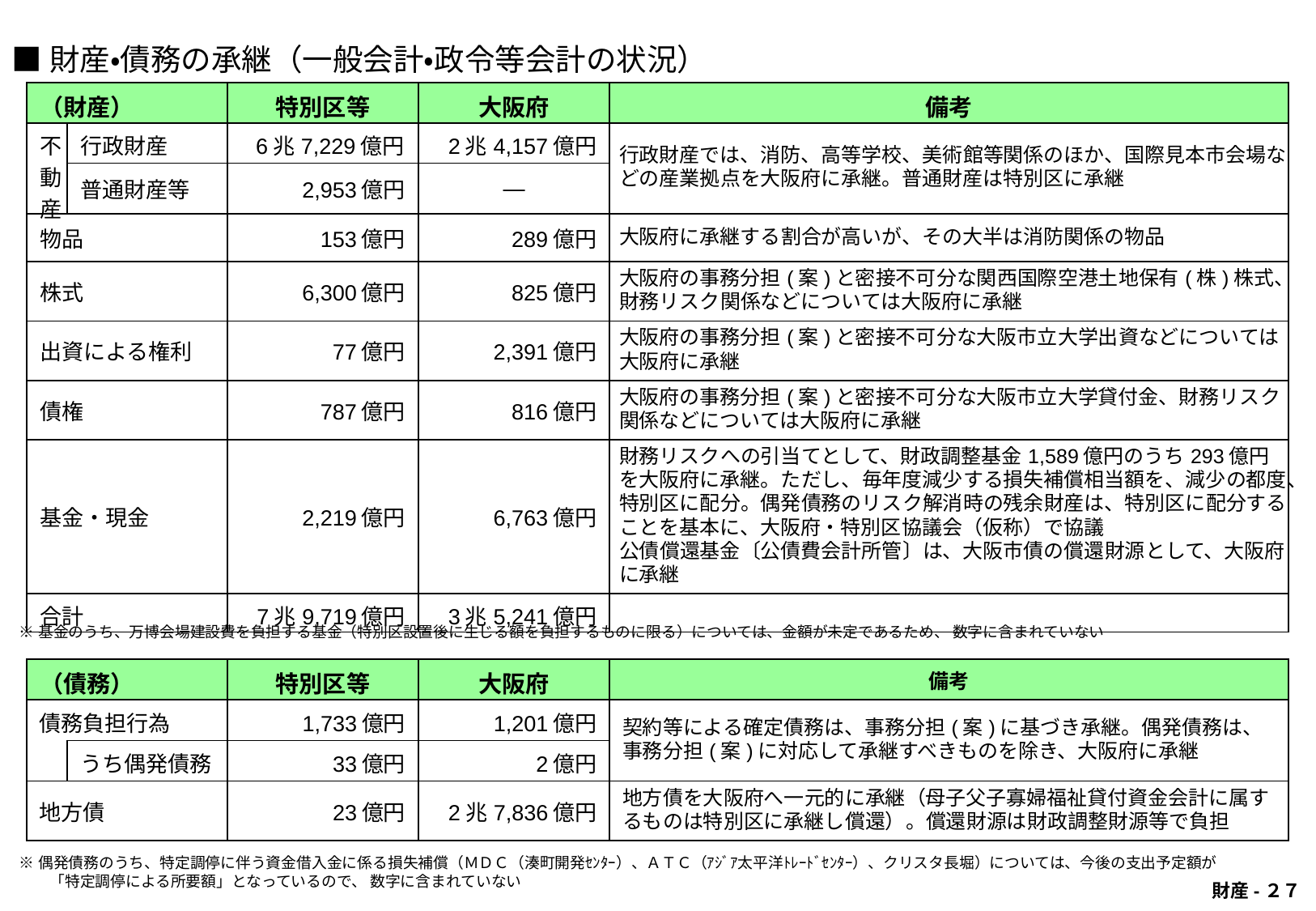

■財産・債務の承継（一般会計・政令等会計の状況）
| （財産） |  | 特別区等 | 大阪府 | 備考 |
| --- | --- | --- | --- | --- |
| 不動産 | 行政財産 | 6兆7,229億円 | 2兆4,157億円 | 行政財産では、消防、高等学校、美術館等関係のほか、国際見本市会場などの産業拠点を大阪府に承継。普通財産は特別区に承継 |
|  | 普通財産等 | 2,953億円 | ― |  |
| 物品 |  | 153億円 | 289億円 | 大阪府に承継する割合が高いが、その大半は消防関係の物品 |
| 株式 |  | 6,300億円 | 825億円 | 大阪府の事務分担(案)と密接不可分な関西国際空港土地保有(株)株式、財務リスク関係などについては大阪府に承継 |
| 出資による権利 |  | 77億円 | 2,391億円 | 大阪府の事務分担(案)と密接不可分な大阪市立大学出資などについては大阪府に承継 |
| 債権 |  | 787億円 | 816億円 | 大阪府の事務分担(案)と密接不可分な大阪市立大学貸付金、財務リスク関係などについては大阪府に承継 |
| 基金・現金 |  | 2,219億円 | 6,763億円 | 財務リスクへの引当てとして、財政調整基金1,589億円のうち293億円を大阪府に承継。ただし、毎年度減少する損失補償相当額を、減少の都度、特別区に配分。偶発債務のリスク解消時の残余財産は、特別区に配分することを基本に、大阪府・特別区協議会（仮称）で協議 公債償還基金〔公債費会計所管〕は、大阪市債の償還財源として、大阪府に承継 |
| 合計 |  | 7兆9,719億円 | 3兆5,241億円 |  |
※基金のうち、万博会場建設費を負担する基金（特別区設置後に生じる額を負担するものに限る）については、金額が未定であるため、 数字に含まれていない
| （債務） |  | 特別区等 | 大阪府 | 備考 |
| --- | --- | --- | --- | --- |
| 債務負担行為 |  | 1,733億円 | 1,201億円 | 契約等による確定債務は、事務分担(案)に基づき承継。偶発債務は、事務分担(案)に対応して承継すべきものを除き、大阪府に承継 |
|  | うち偶発債務 | 33億円 | 2億円 |  |
| 地方債 |  | 23億円 | 2兆7,836億円 | 地方債を大阪府へ一元的に承継（母子父子寡婦福祉貸付資金会計に属するものは特別区に承継し償還）。償還財源は財政調整財源等で負担 |
※偶発債務のうち、特定調停に伴う資金借入金に係る損失補償（ＭＤＣ（湊町開発ｾﾝﾀｰ）、ＡＴＣ（ｱｼﾞｱ太平洋ﾄﾚｰﾄﾞｾﾝﾀｰ）、クリスタ長堀）については、今後の支出予定額が
　　「特定調停による所要額」となっているので、 数字に含まれていない
財産-２７